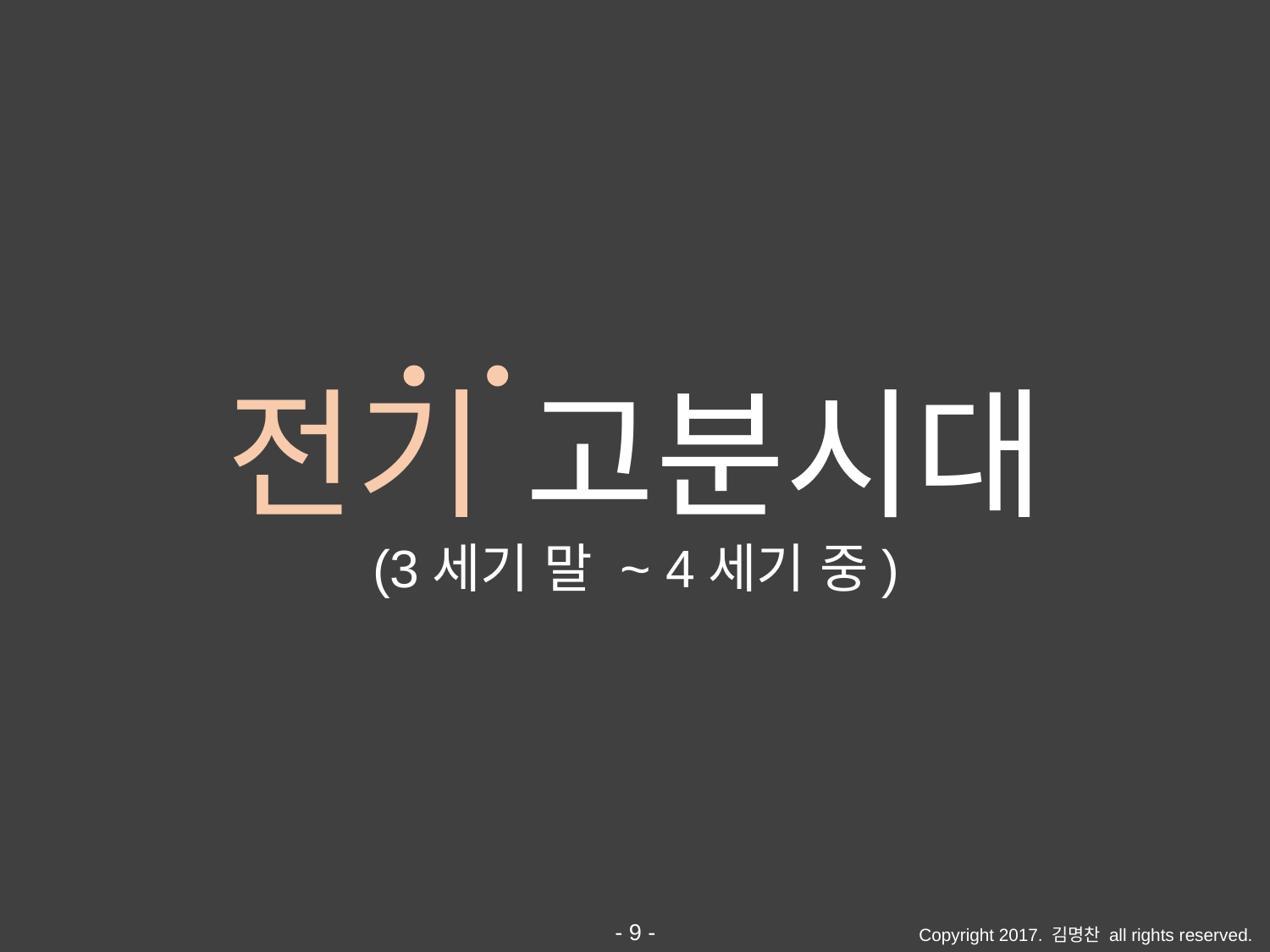

전기 고분시대
(3세기 말 ~ 4세기 중)

- 9 -
Copyright 2017. 김명찬 all rights reserved.